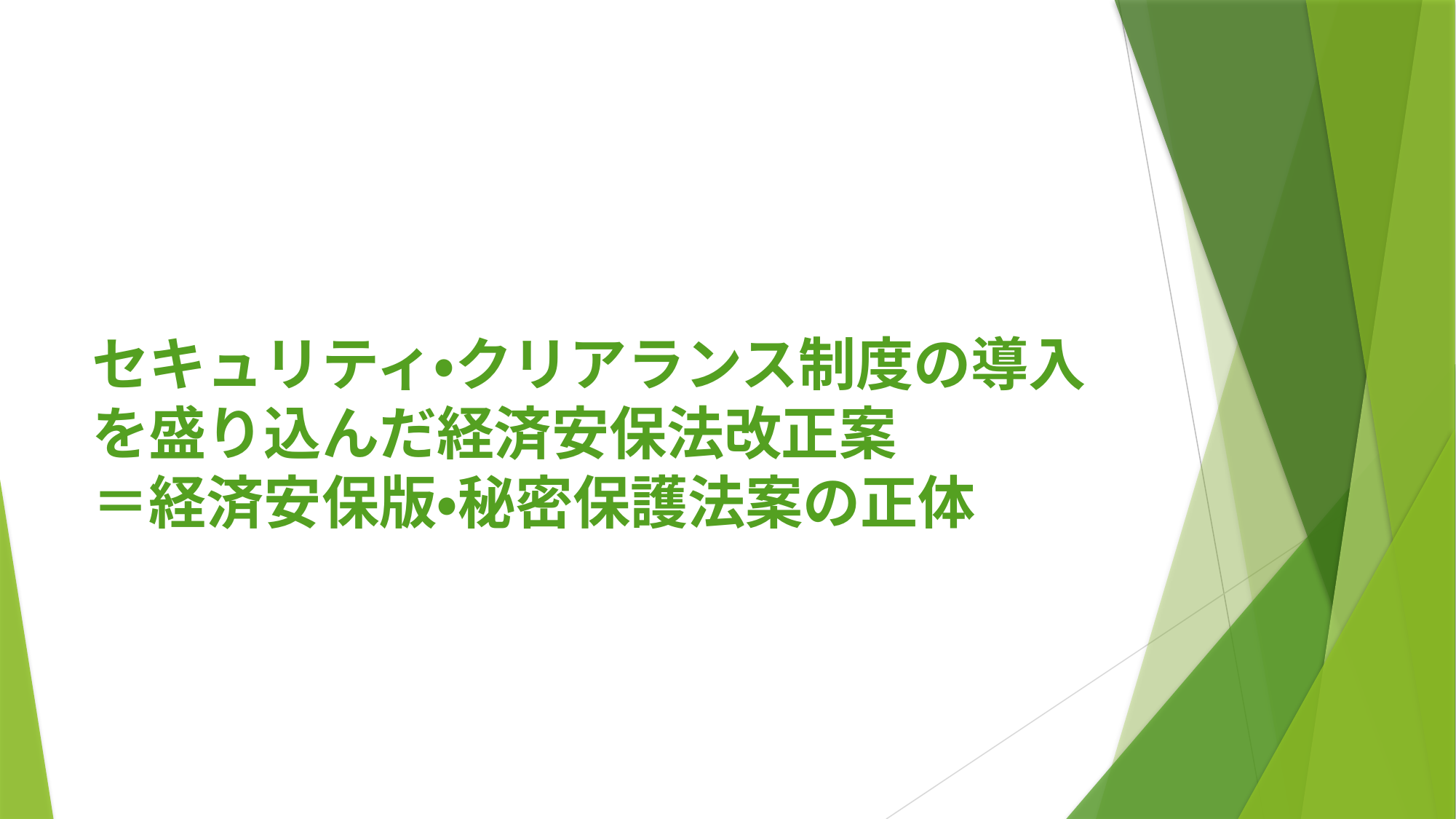

# セキュリティ・クリアランス制度の導入を盛り込んだ経済安保法改正案 ＝経済安保版・秘密保護法案の正体

17